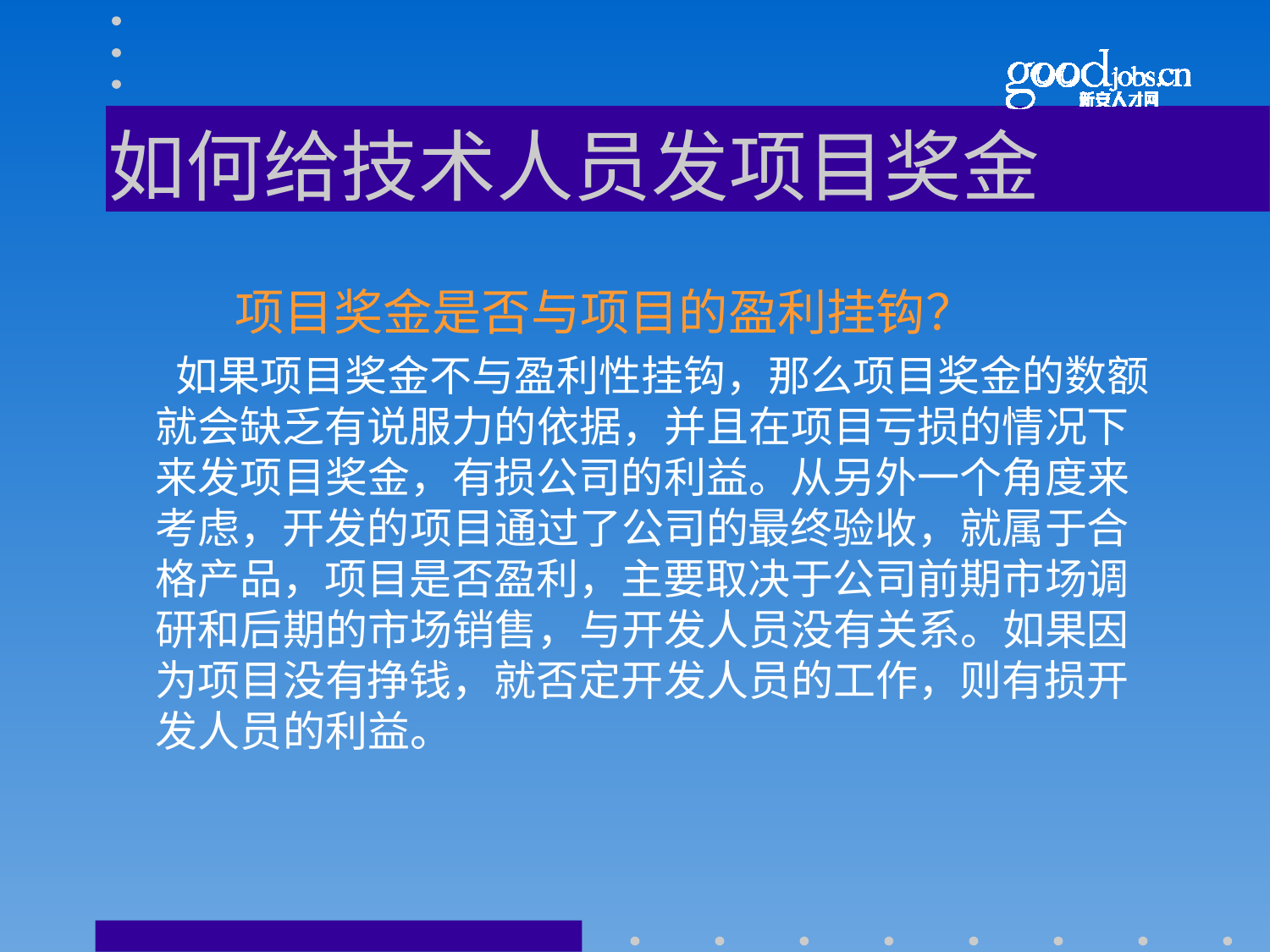

# 如何给技术人员发项目奖金
项目奖金是否与项目的盈利挂钩？
      如果项目奖金不与盈利性挂钩，那么项目奖金的数额就会缺乏有说服力的依据，并且在项目亏损的情况下来发项目奖金，有损公司的利益。从另外一个角度来考虑，开发的项目通过了公司的最终验收，就属于合格产品，项目是否盈利，主要取决于公司前期市场调研和后期的市场销售，与开发人员没有关系。如果因为项目没有挣钱，就否定开发人员的工作，则有损开发人员的利益。